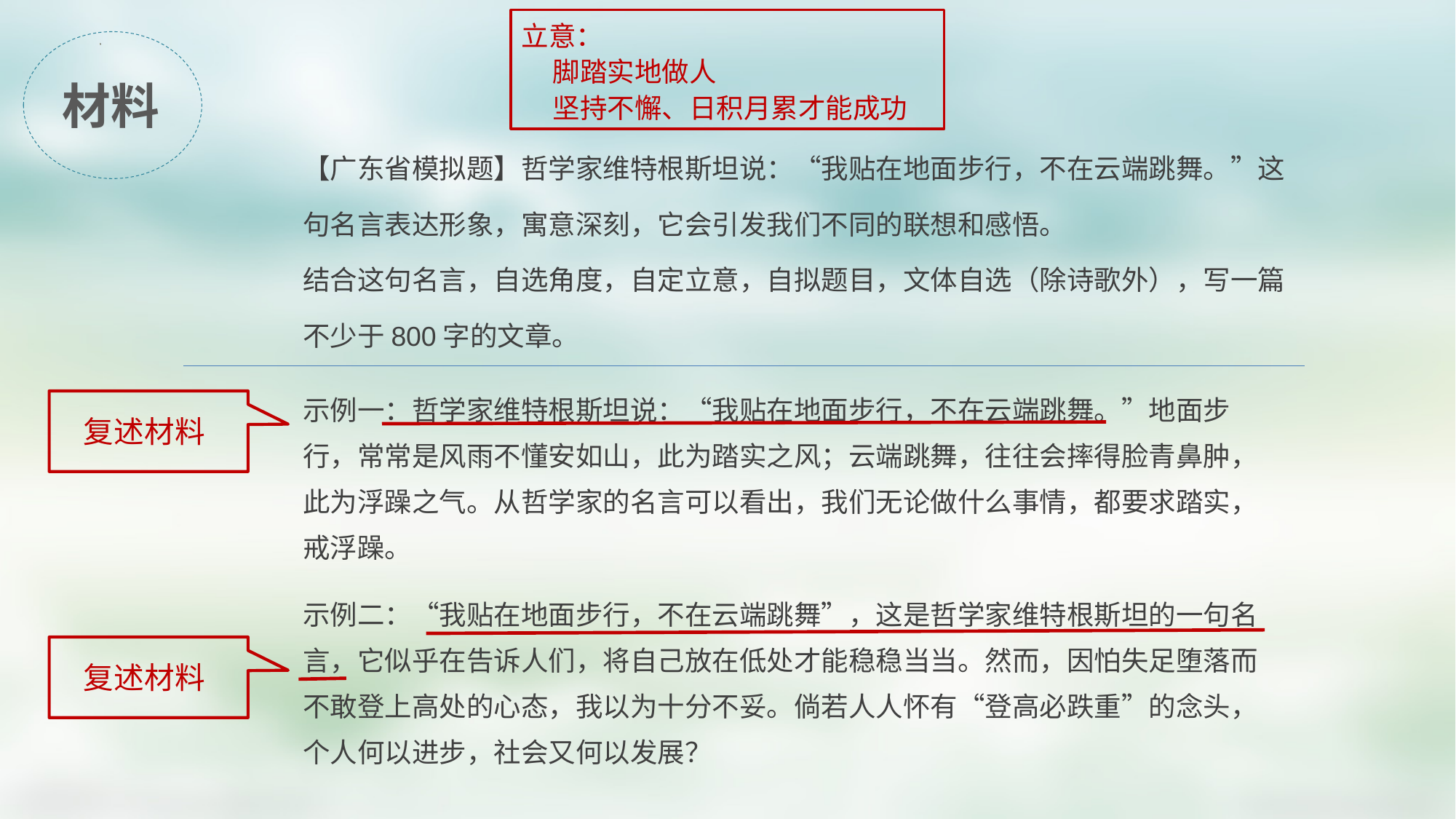

立意：
    脚踏实地做人
    坚持不懈、日积月累才能成功

材料
【广东省模拟题】哲学家维特根斯坦说：“我贴在地面步行，不在云端跳舞。”这句名言表达形象，寓意深刻，它会引发我们不同的联想和感悟。
结合这句名言，自选角度，自定立意，自拟题目，文体自选（除诗歌外），写一篇不少于800字的文章。
示例一：哲学家维特根斯坦说：“我贴在地面步行，不在云端跳舞。”地面步行，常常是风雨不懂安如山，此为踏实之风；云端跳舞，往往会摔得脸青鼻肿，此为浮躁之气。从哲学家的名言可以看出，我们无论做什么事情，都要求踏实，戒浮躁。

复述材料
示例二：“我贴在地面步行，不在云端跳舞”，这是哲学家维特根斯坦的一句名言，它似乎在告诉人们，将自己放在低处才能稳稳当当。然而，因怕失足堕落而不敢登上高处的心态，我以为十分不妥。倘若人人怀有“登高必跌重”的念头，个人何以进步，社会又何以发展？

复述材料